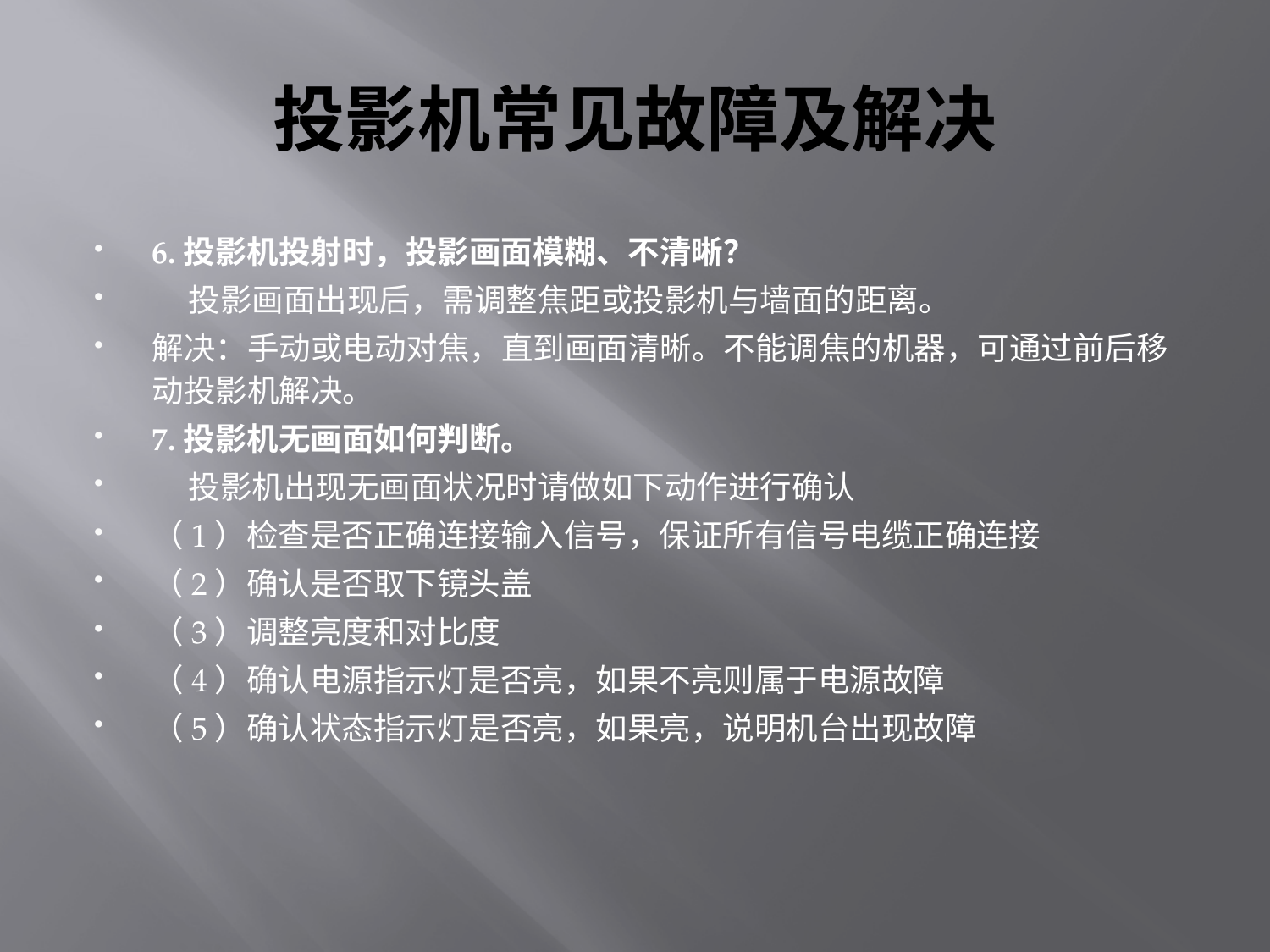

# 投影机常见故障及解决
6.投影机投射时，投影画面模糊、不清晰？
    投影画面出现后，需调整焦距或投影机与墙面的距离。
解决：手动或电动对焦，直到画面清晰。不能调焦的机器，可通过前后移动投影机解决。
7.投影机无画面如何判断。
    投影机出现无画面状况时请做如下动作进行确认
（1）检查是否正确连接输入信号，保证所有信号电缆正确连接
（2）确认是否取下镜头盖
（3）调整亮度和对比度
（4）确认电源指示灯是否亮，如果不亮则属于电源故障
（5）确认状态指示灯是否亮，如果亮，说明机台出现故障